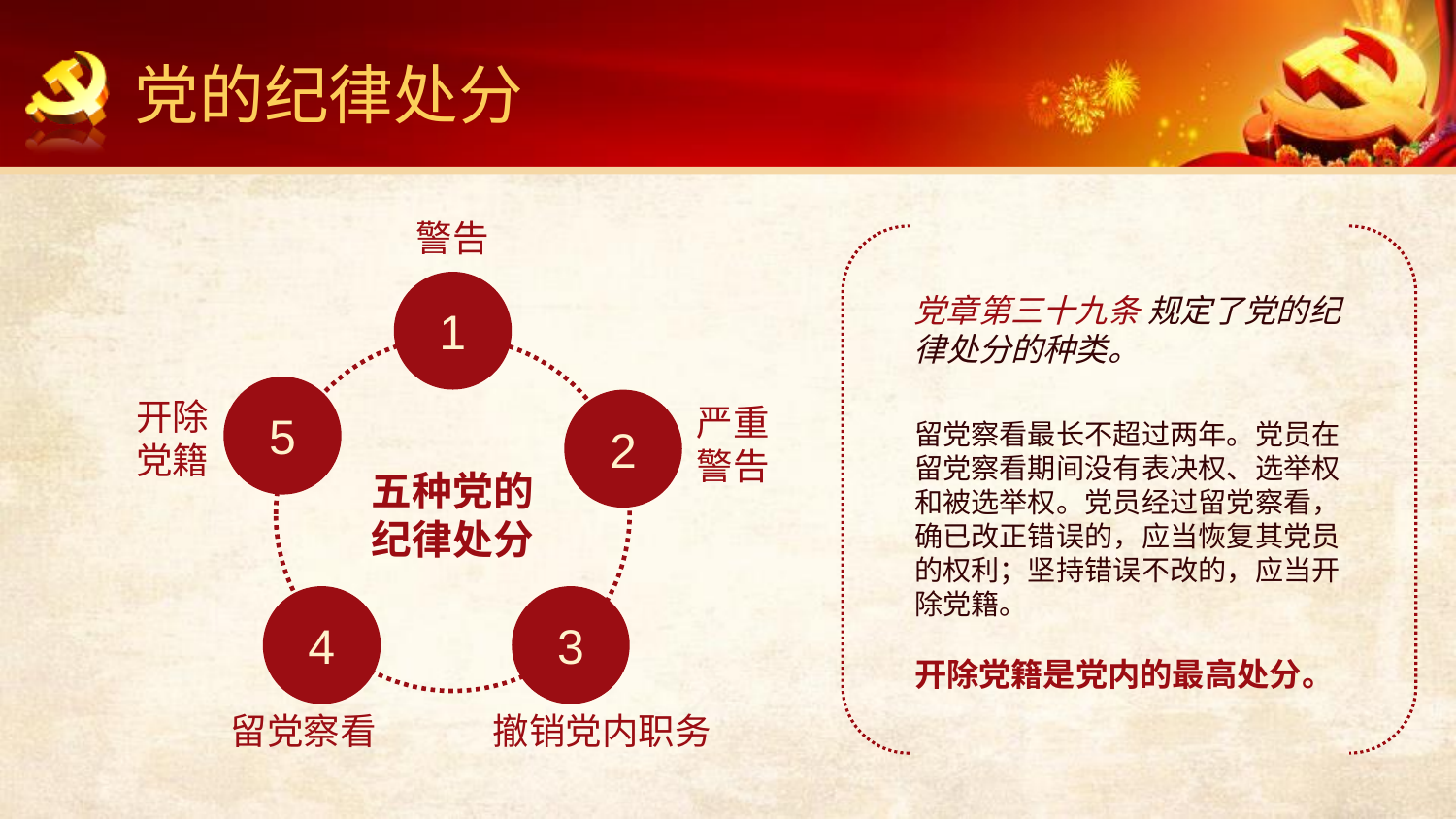

党的纪律处分
警告
1

党章第三十九条 规定了党的纪律处分的种类。
留党察看最长不超过两年。党员在留党察看期间没有表决权、选举权和被选举权。党员经过留党察看，确已改正错误的，应当恢复其党员的权利；坚持错误不改的，应当开除党籍。

开除党籍是党内的最高处分。
五种党的
纪律处分
5
开除
党籍
2
严重
警告
4
留党察看
3
撤销党内职务